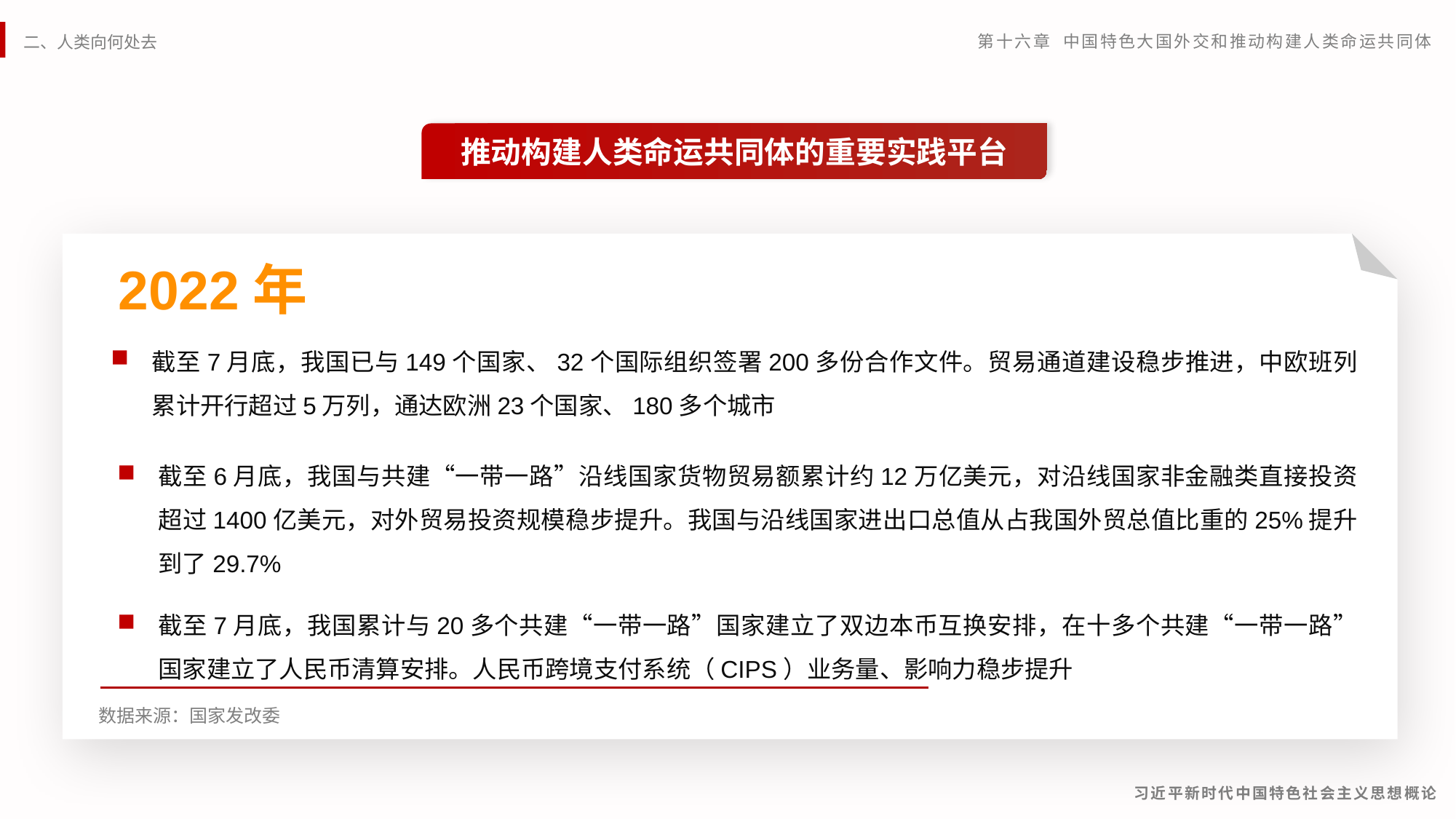

推动构建人类命运共同体的重要实践平台

2022年
截至7月底，我国已与149个国家、32个国际组织签署200多份合作文件。贸易通道建设稳步推进，中欧班列累计开行超过5万列，通达欧洲23个国家、180多个城市
截至6月底，我国与共建“一带一路”沿线国家货物贸易额累计约12万亿美元，对沿线国家非金融类直接投资超过1400亿美元，对外贸易投资规模稳步提升。我国与沿线国家进出口总值从占我国外贸总值比重的25%提升到了29.7%
截至7月底，我国累计与20多个共建“一带一路”国家建立了双边本币互换安排，在十多个共建“一带一路”国家建立了人民币清算安排。人民币跨境支付系统（CIPS）业务量、影响力稳步提升

数据来源：国家发改委